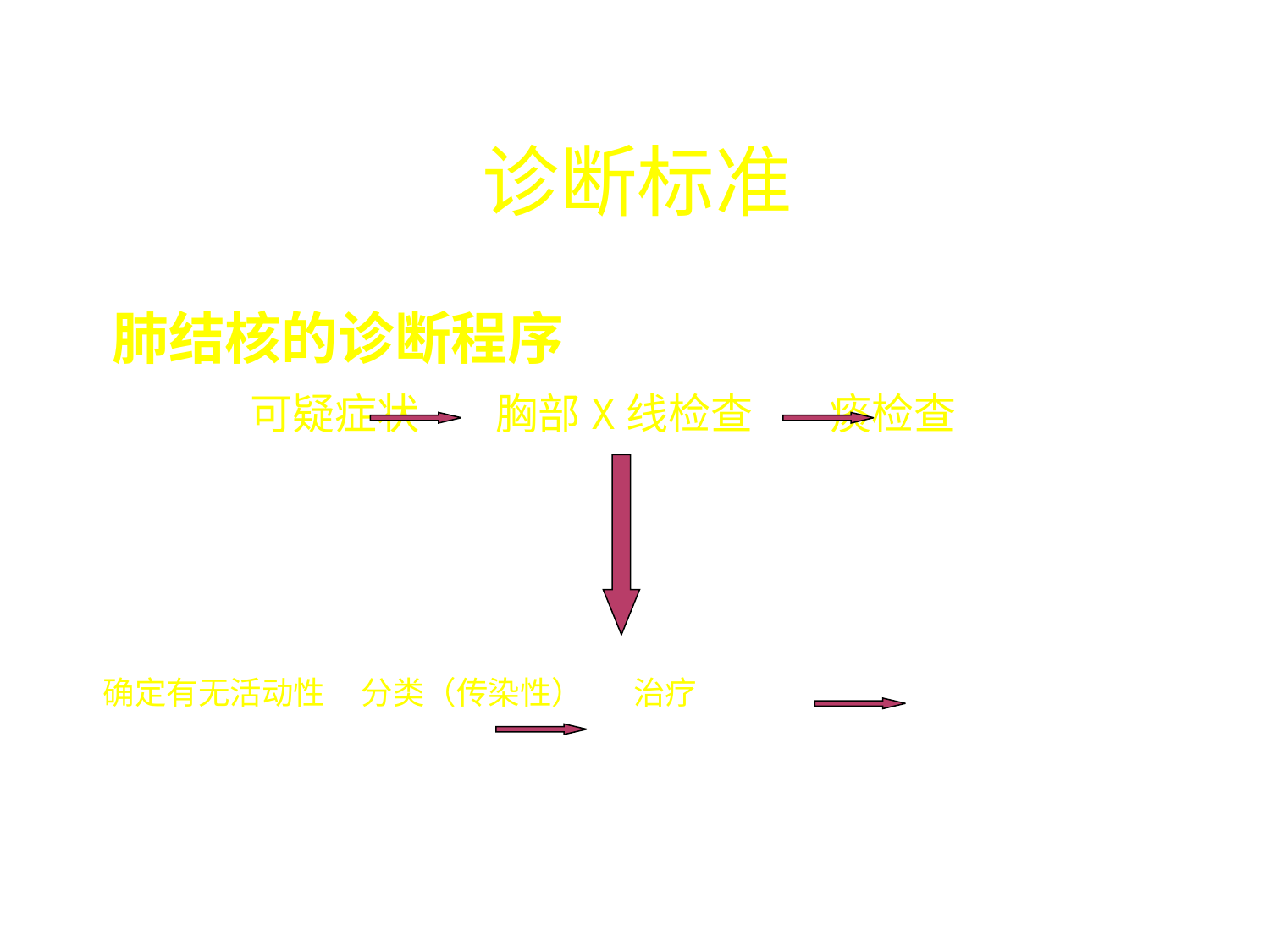

诊断标准
# 肺结核的诊断程序
可疑症状        胸部X线检查        痰检查

确定有无活动性     分类（传染性）       治疗